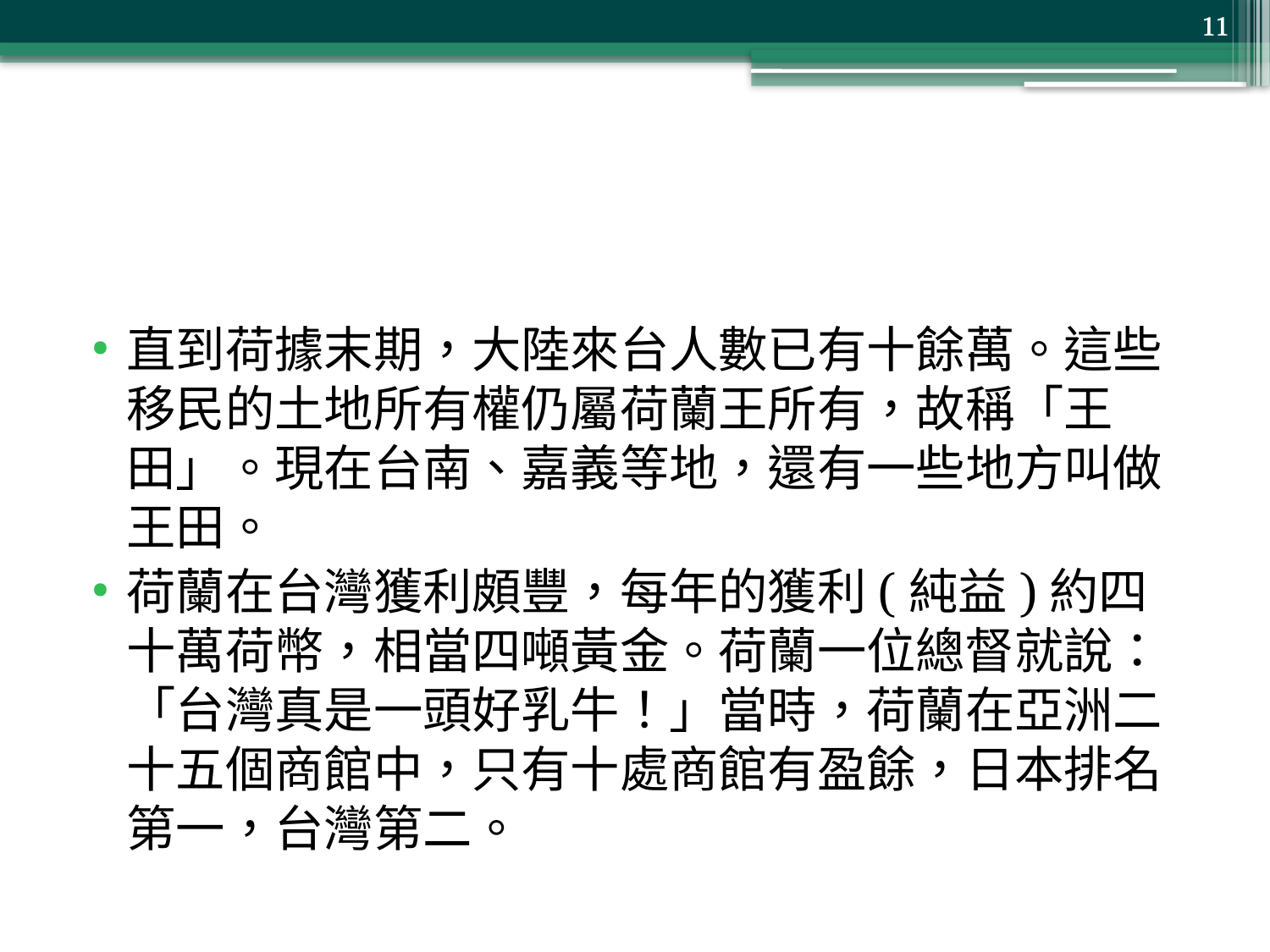

11
#
直到荷據末期，大陸來台人數已有十餘萬。這些移民的土地所有權仍屬荷蘭王所有，故稱「王田」。現在台南、嘉義等地，還有一些地方叫做王田。
荷蘭在台灣獲利頗豐，每年的獲利(純益)約四十萬荷幣，相當四噸黃金。荷蘭一位總督就說：「台灣真是一頭好乳牛！」當時，荷蘭在亞洲二十五個商館中，只有十處商館有盈餘，日本排名第一，台灣第二。